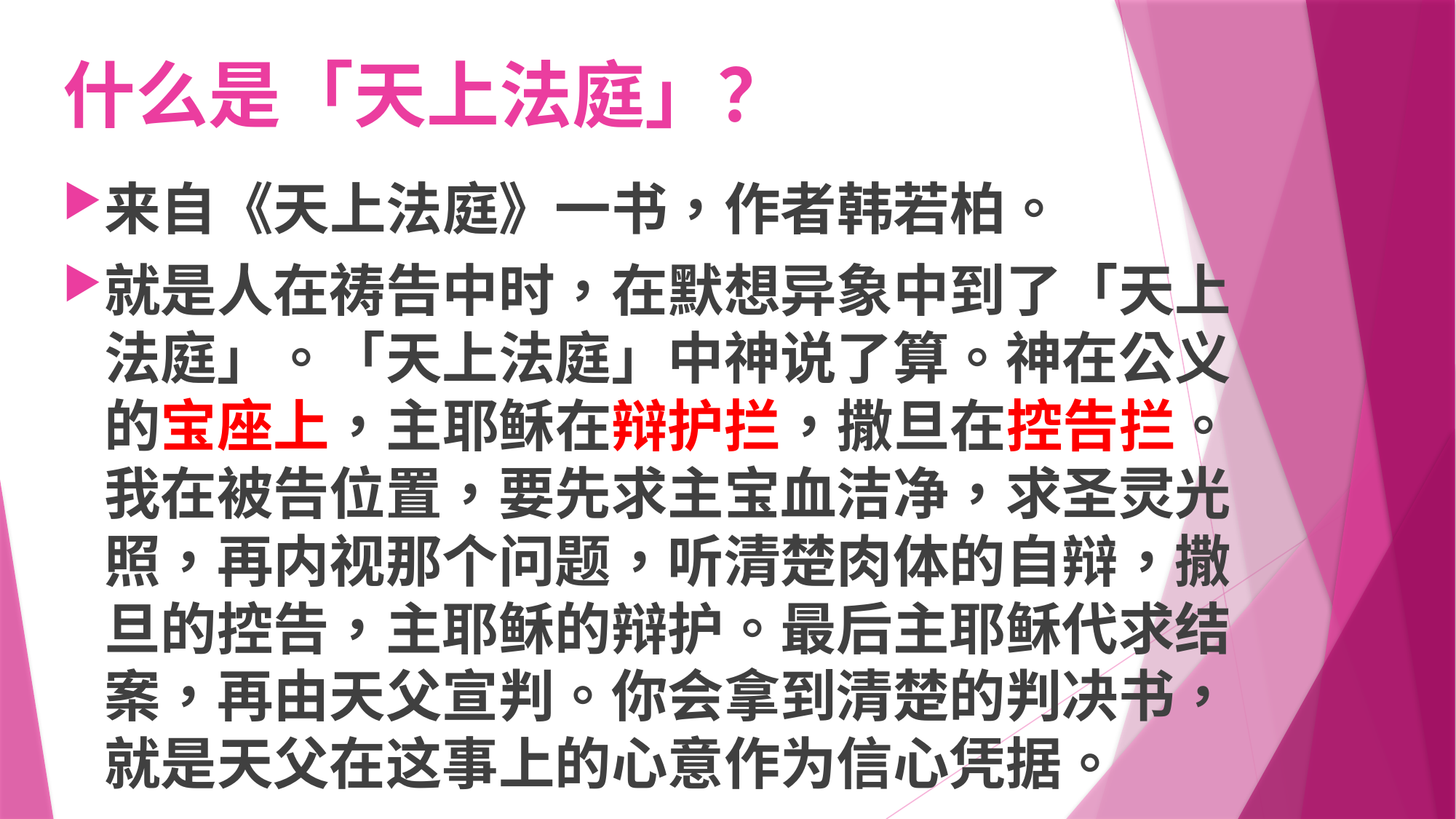

# 什么是「天上法庭」？
来自《天上法庭》一书，作者韩若柏。
就是人在祷告中时，在默想异象中到了「天上法庭」。「天上法庭」中神说了算。神在公义的宝座上，主耶稣在辩护拦，撒旦在控告拦。我在被告位置，要先求主宝血洁净，求圣灵光照，再内视那个问题，听清楚肉体的自辩，撒旦的控告，主耶稣的辩护。最后主耶稣代求结案，再由天父宣判。你会拿到清楚的判决书，就是天父在这事上的心意作为信心凭据。